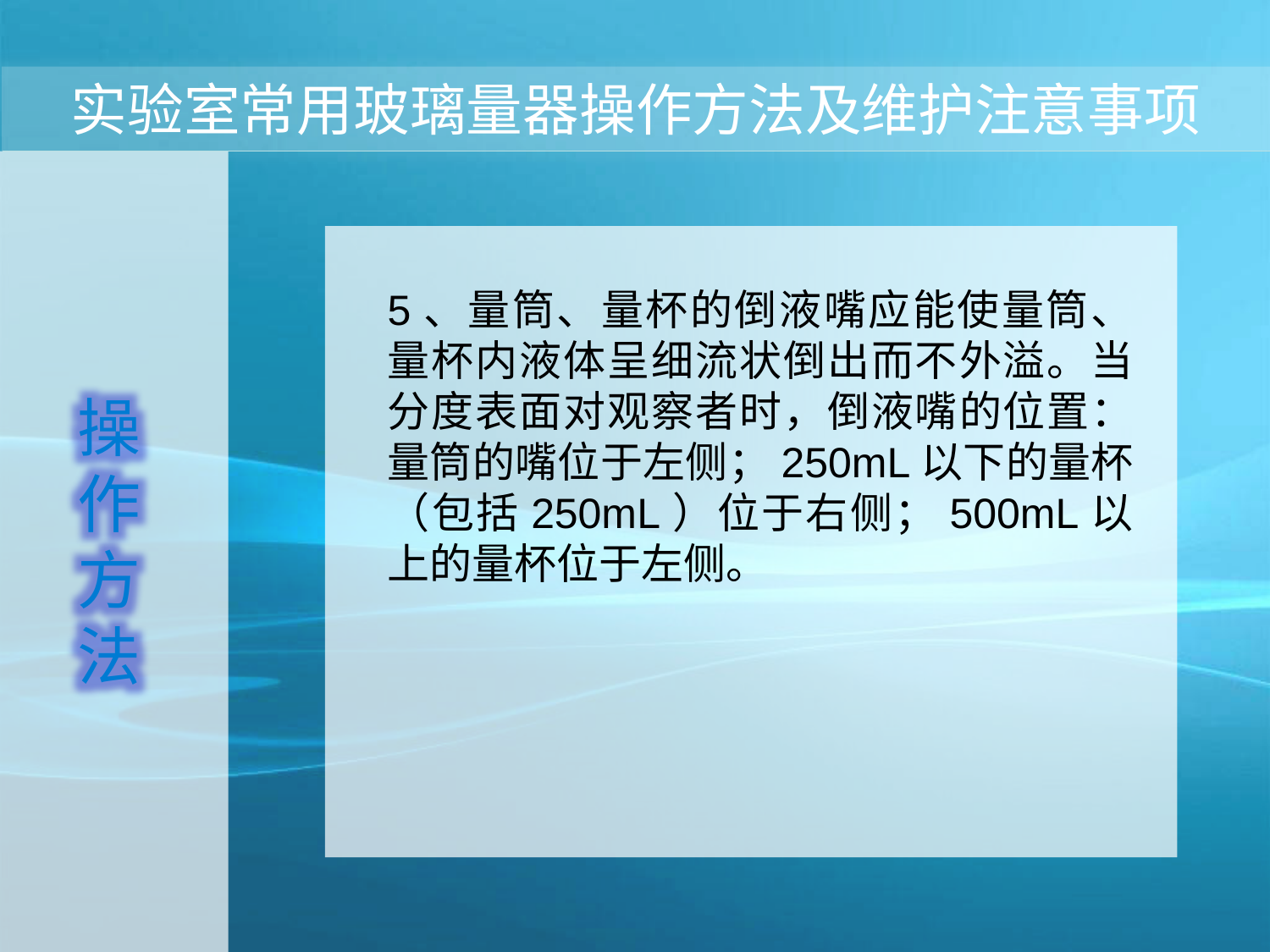

# 实验室常用玻璃量器操作方法及维护注意事项

5、量筒、量杯的倒液嘴应能使量筒、量杯内液体呈细流状倒出而不外溢。当分度表面对观察者时，倒液嘴的位置：量筒的嘴位于左侧；250mL以下的量杯（包括250mL）位于右侧；500mL以上的量杯位于左侧。
操作方法